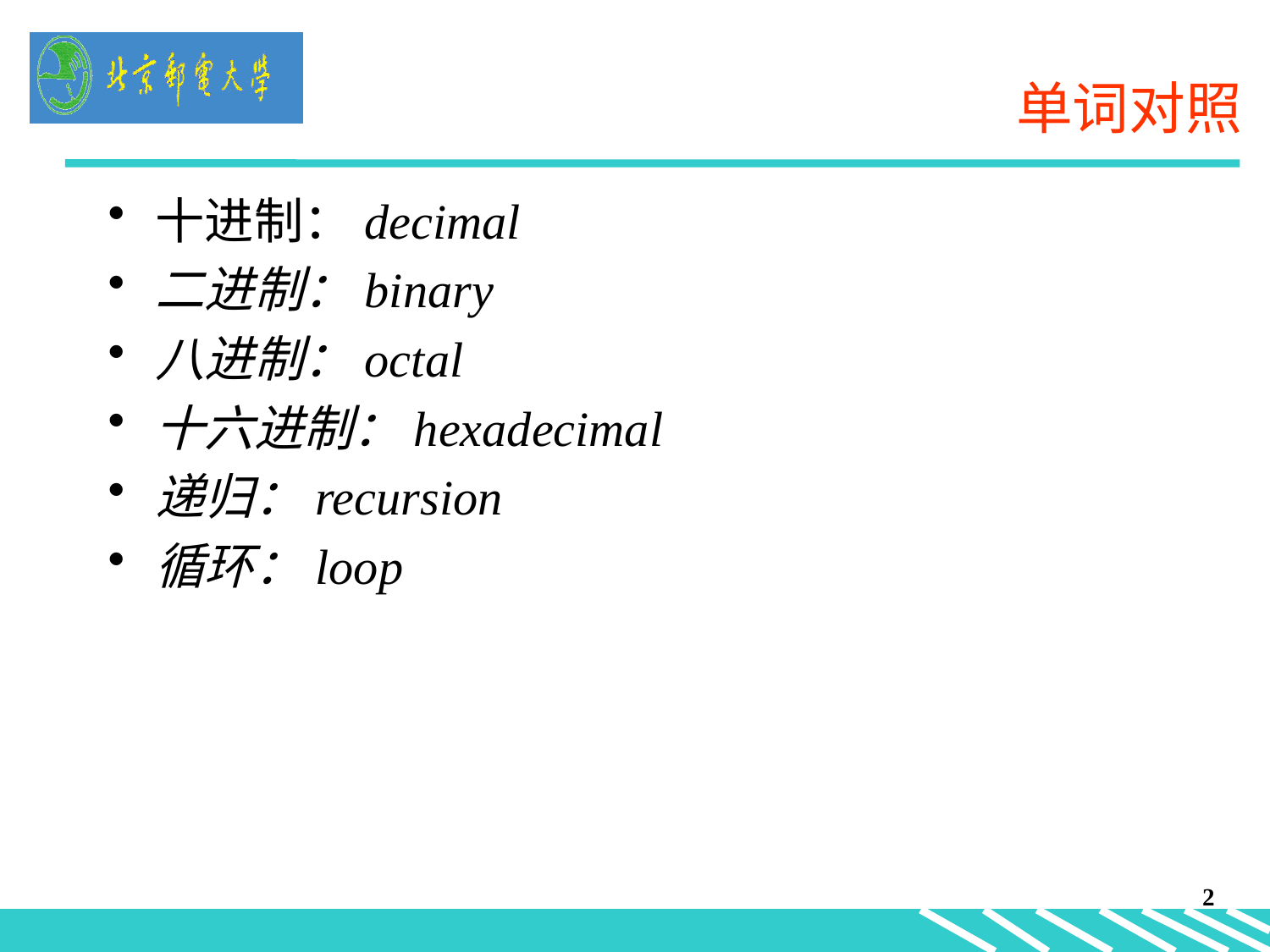

# 单词对照
十进制：decimal
二进制：binary
八进制：octal
十六进制：hexadecimal
递归：recursion
循环：loop

2